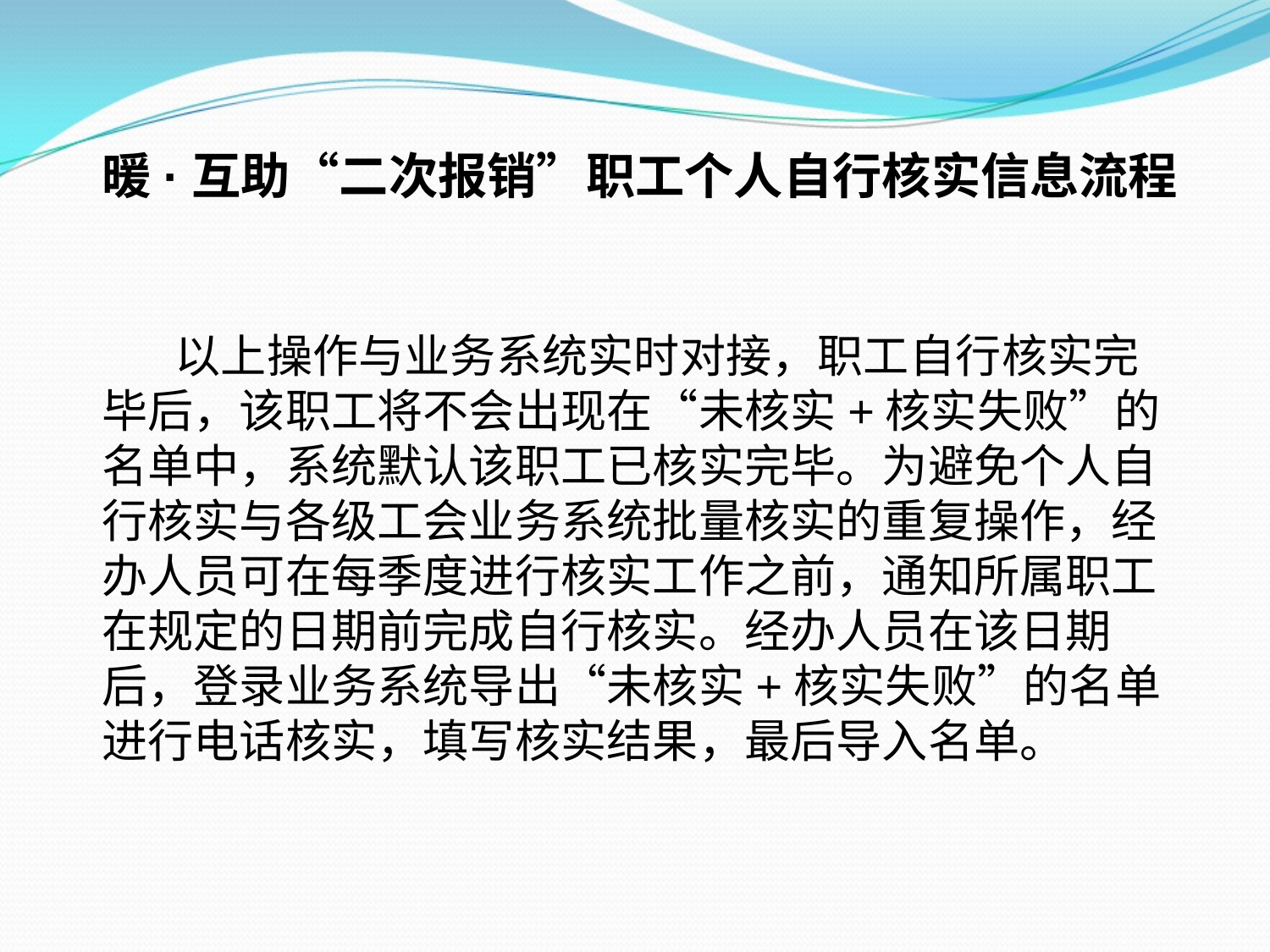

暖·互助“二次报销”职工个人自行核实信息流程

      以上操作与业务系统实时对接，职工自行核实完毕后，该职工将不会出现在“未核实+核实失败”的名单中，系统默认该职工已核实完毕。为避免个人自行核实与各级工会业务系统批量核实的重复操作，经办人员可在每季度进行核实工作之前，通知所属职工在规定的日期前完成自行核实。经办人员在该日期后，登录业务系统导出“未核实+核实失败”的名单进行电话核实，填写核实结果，最后导入名单。